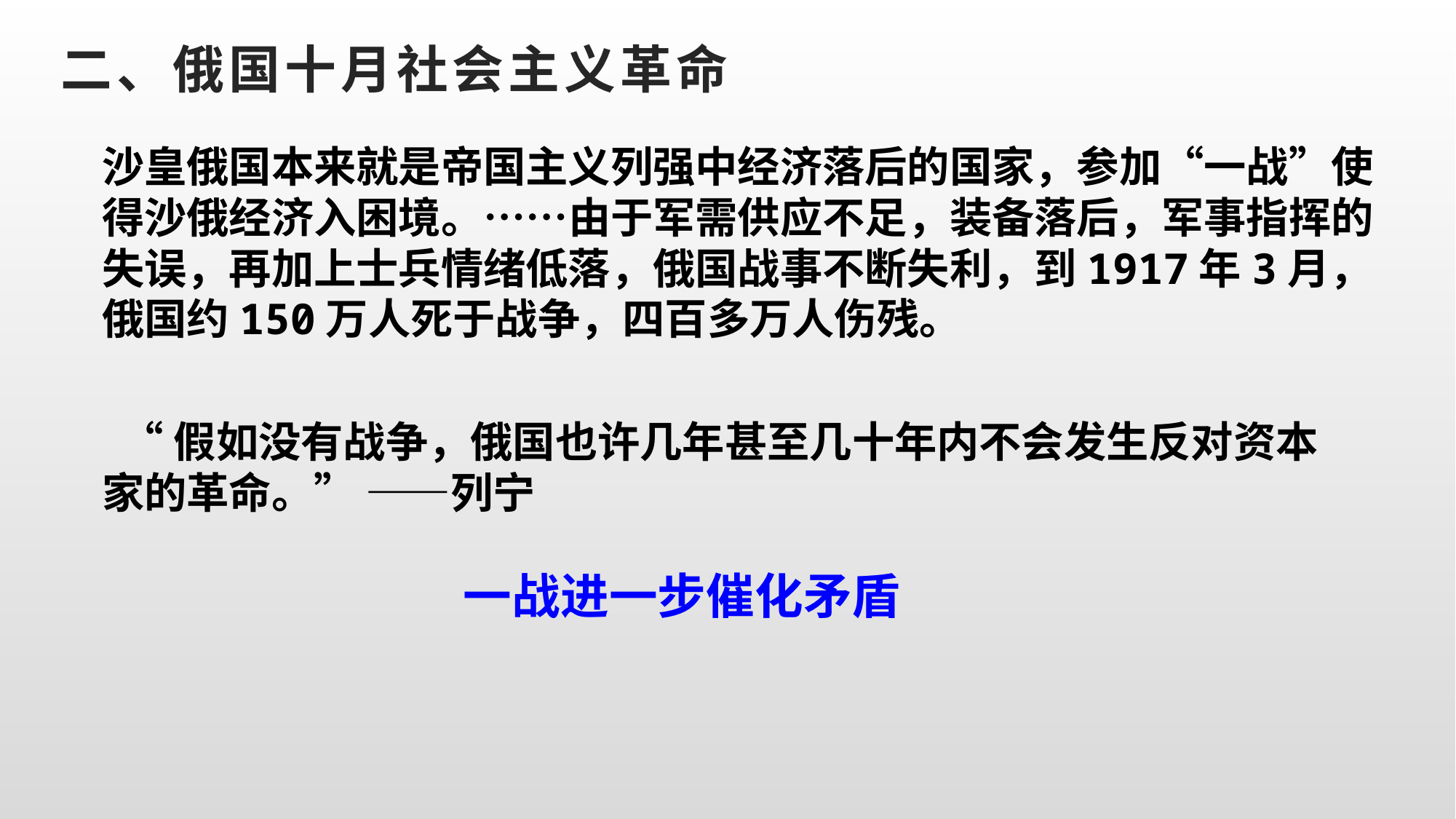

# 二、俄国十月社会主义革命
沙皇俄国本来就是帝国主义列强中经济落后的国家，参加“一战”使得沙俄经济入困境。……由于军需供应不足，装备落后，军事指挥的失误，再加上士兵情绪低落，俄国战事不断失利，到1917年3月，俄国约150万人死于战争，四百多万人伤残。
  “假如没有战争，俄国也许几年甚至几十年内不会发生反对资本家的革命。” ——列宁
一战进一步催化矛盾